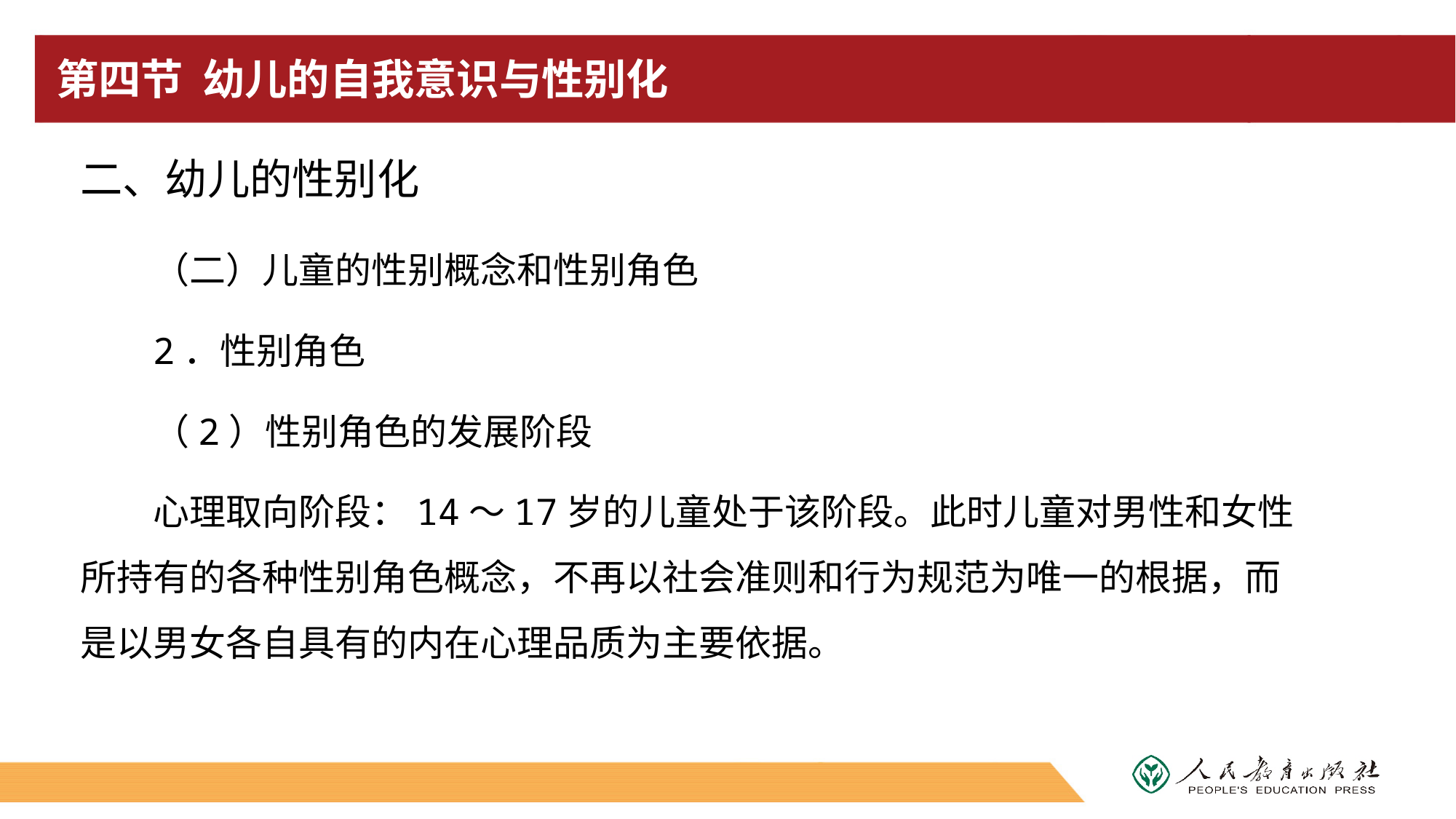

# 第四节  幼儿的自我意识与性别化
二、幼儿的性别化
（二）儿童的性别概念和性别角色
2．性别角色
（2）性别角色的发展阶段
心理取向阶段：14～17岁的儿童处于该阶段。此时儿童对男性和女性所持有的各种性别角色概念，不再以社会准则和行为规范为唯一的根据，而是以男女各自具有的内在心理品质为主要依据。